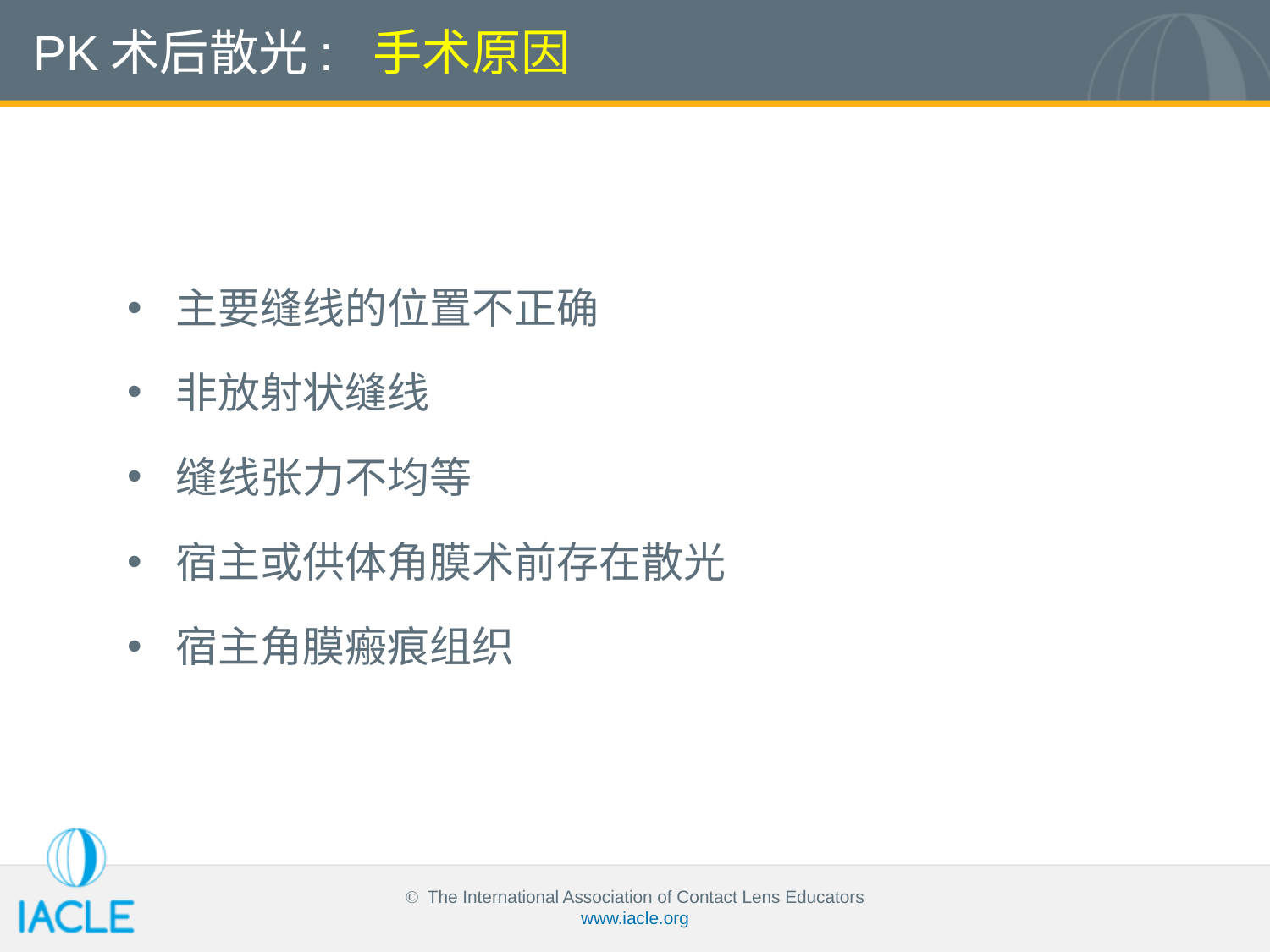

PK术后散光:  手术原因
主要缝线的位置不正确
非放射状缝线
缝线张力不均等
宿主或供体角膜术前存在散光
宿主角膜瘢痕组织